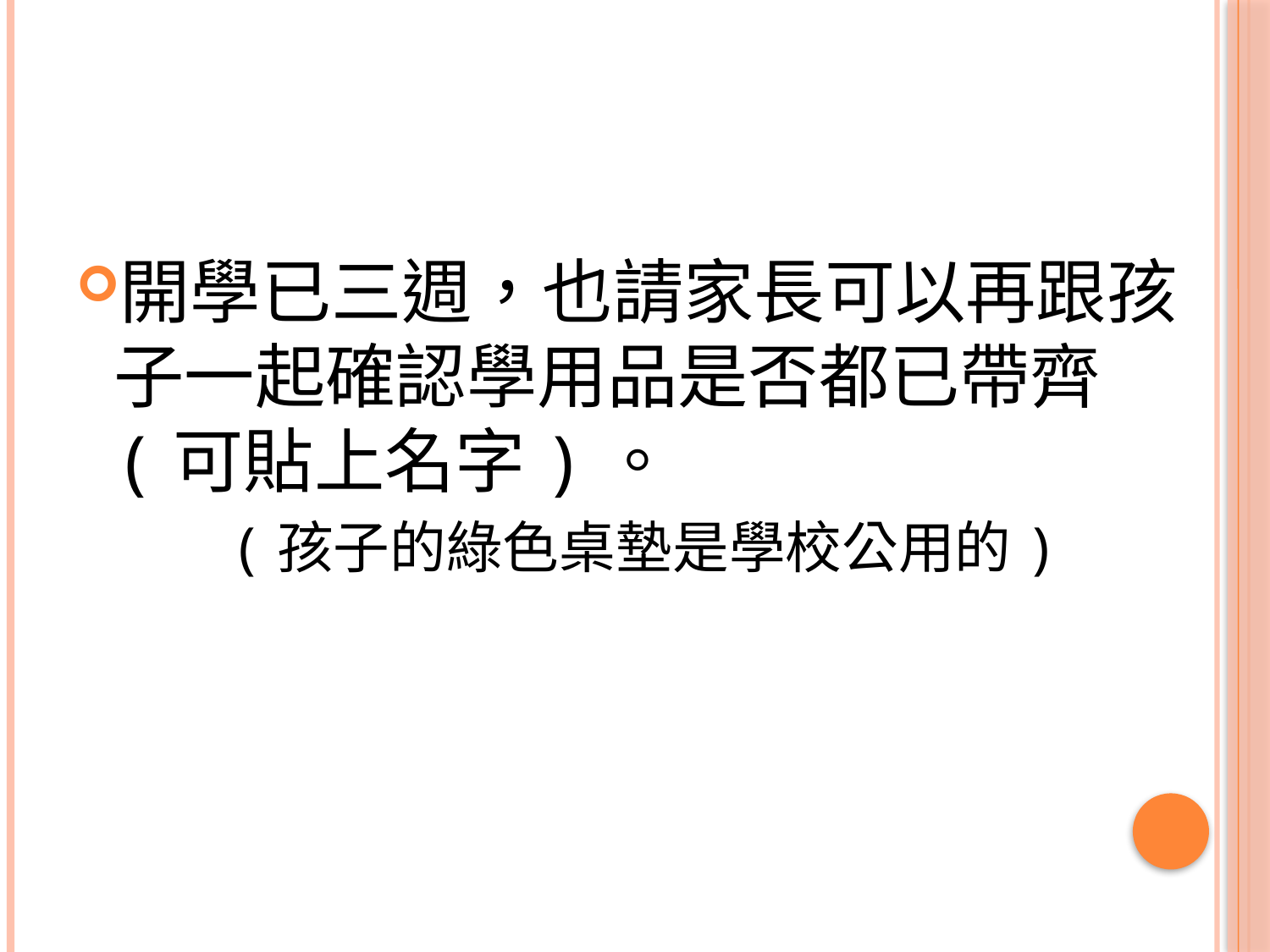

開學已三週，也請家長可以再跟孩子一起確認學用品是否都已帶齊(可貼上名字)。
(孩子的綠色桌墊是學校公用的)